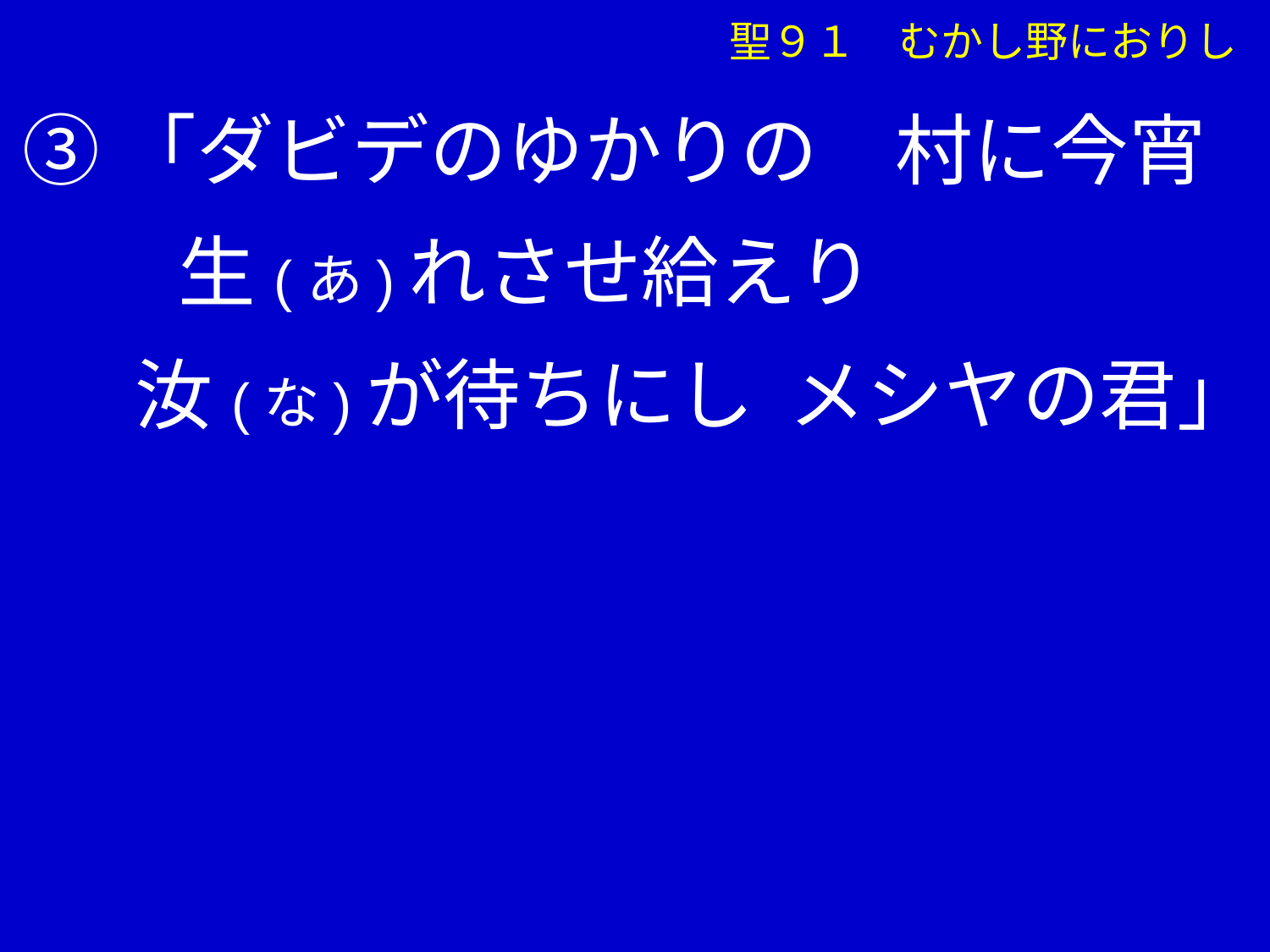

③「ダビデのゆかりの　村に今宵
　　生(あ)れさせ給えり
　  汝(な)が待ちにし  メシヤの君」
聖９１　むかし野におりし